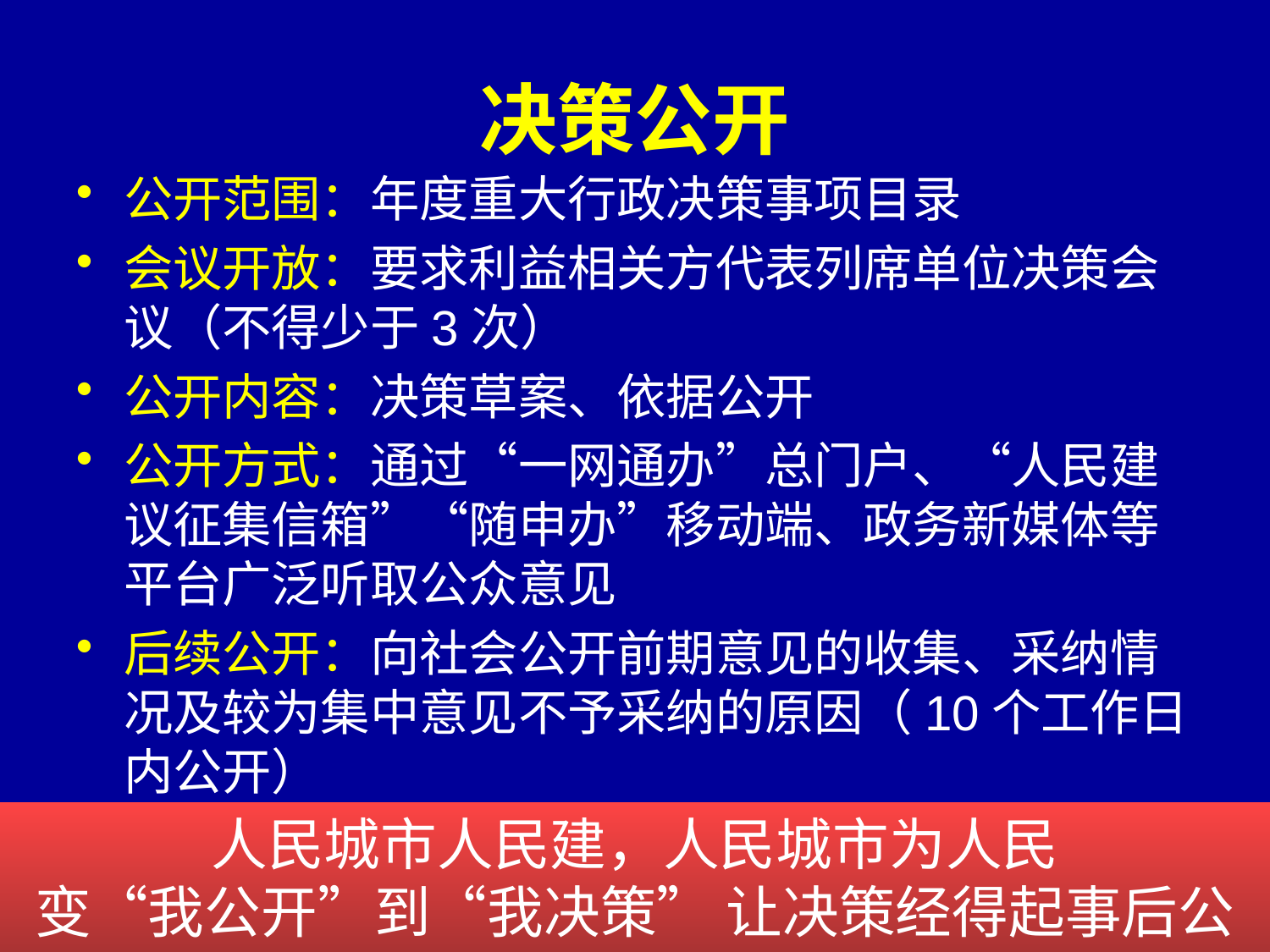

# 决策公开
公开范围：年度重大行政决策事项目录
会议开放：要求利益相关方代表列席单位决策会议（不得少于3次）
公开内容：决策草案、依据公开
公开方式：通过“一网通办”总门户、“人民建议征集信箱”“随申办”移动端、政务新媒体等平台广泛听取公众意见
后续公开：向社会公开前期意见的收集、采纳情况及较为集中意见不予采纳的原因（10个工作日内公开）

人民城市人民建，人民城市为人民
变“我公开”到“我决策” 让决策经得起事后公开推敲